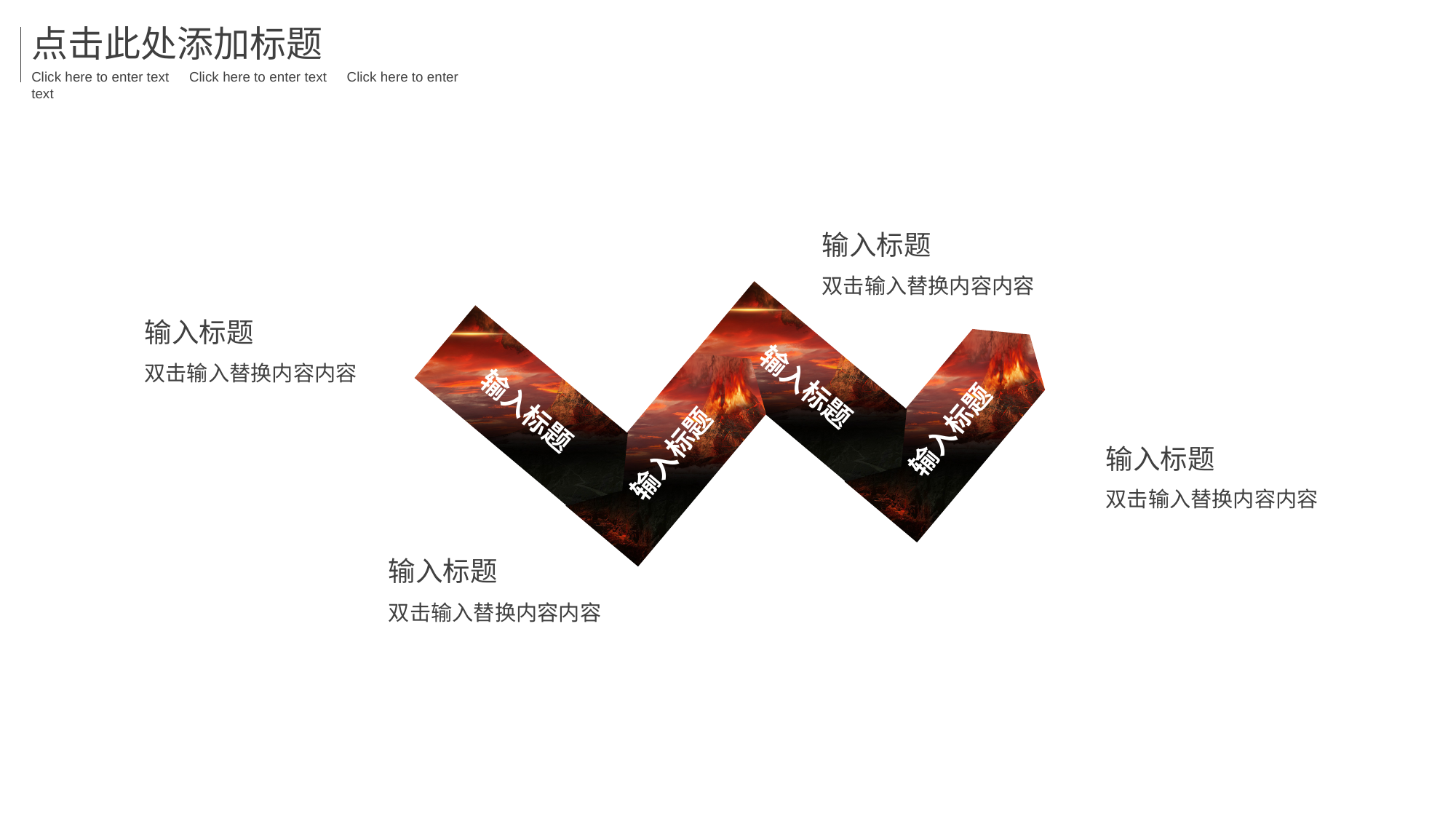

点击此处添加标题
Click here to enter text　Click here to enter text　Click here to enter text
输入标题
双击输入替换内容内容
输入标题
输入标题
输入标题
输入标题
输入标题
双击输入替换内容内容
输入标题
双击输入替换内容内容
输入标题
双击输入替换内容内容